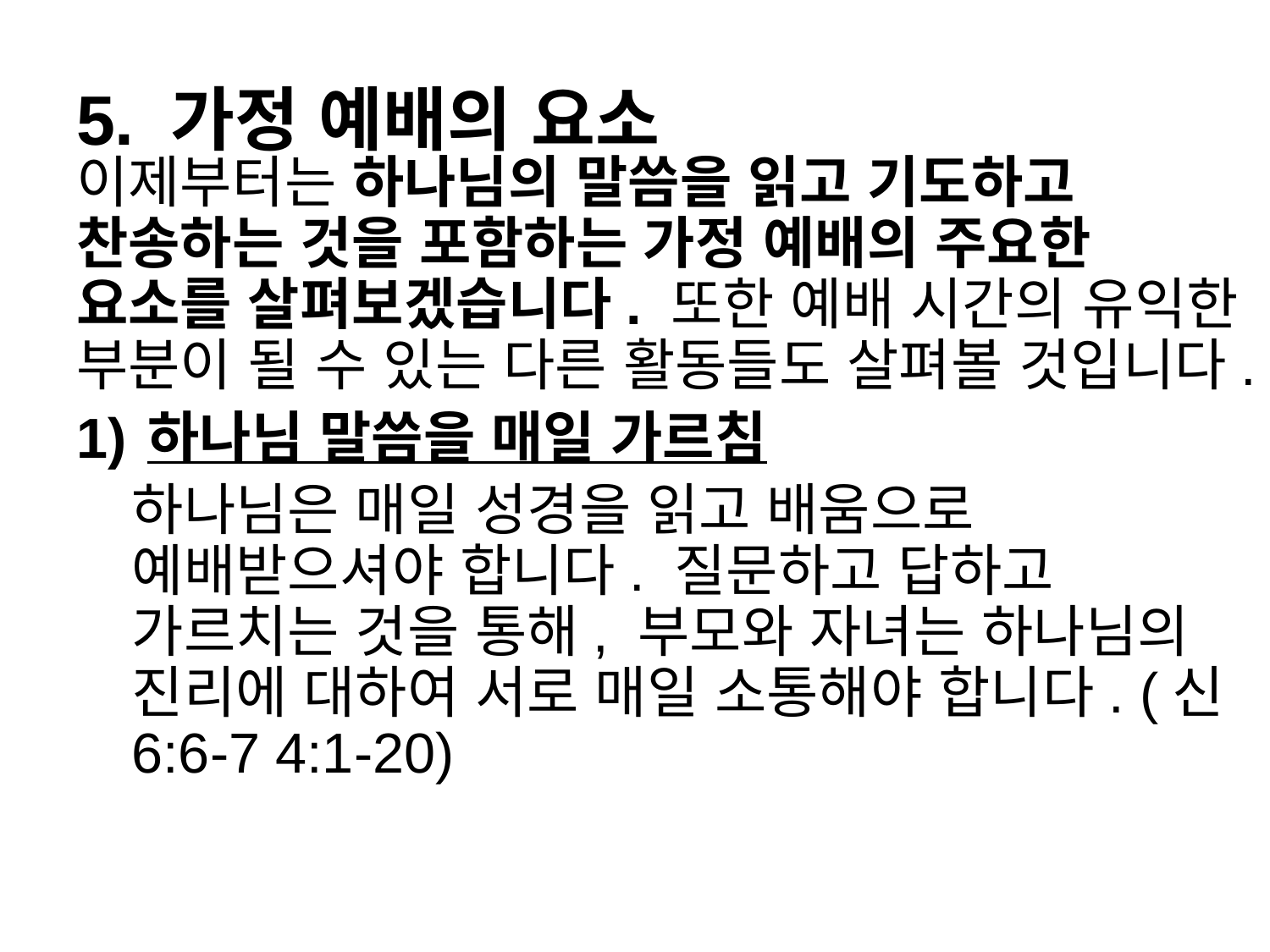

# 5. 가정 예배의 요소
이제부터는 하나님의 말씀을 읽고 기도하고 찬송하는 것을 포함하는 가정 예배의 주요한 요소를 살펴보겠습니다. 또한 예배 시간의 유익한 부분이 될 수 있는 다른 활동들도 살펴볼 것입니다.
하나님 말씀을 매일 가르침
하나님은 매일 성경을 읽고 배움으로 예배받으셔야 합니다. 질문하고 답하고 가르치는 것을 통해, 부모와 자녀는 하나님의 진리에 대하여 서로 매일 소통해야 합니다. (신 6:6-7 4:1-20)